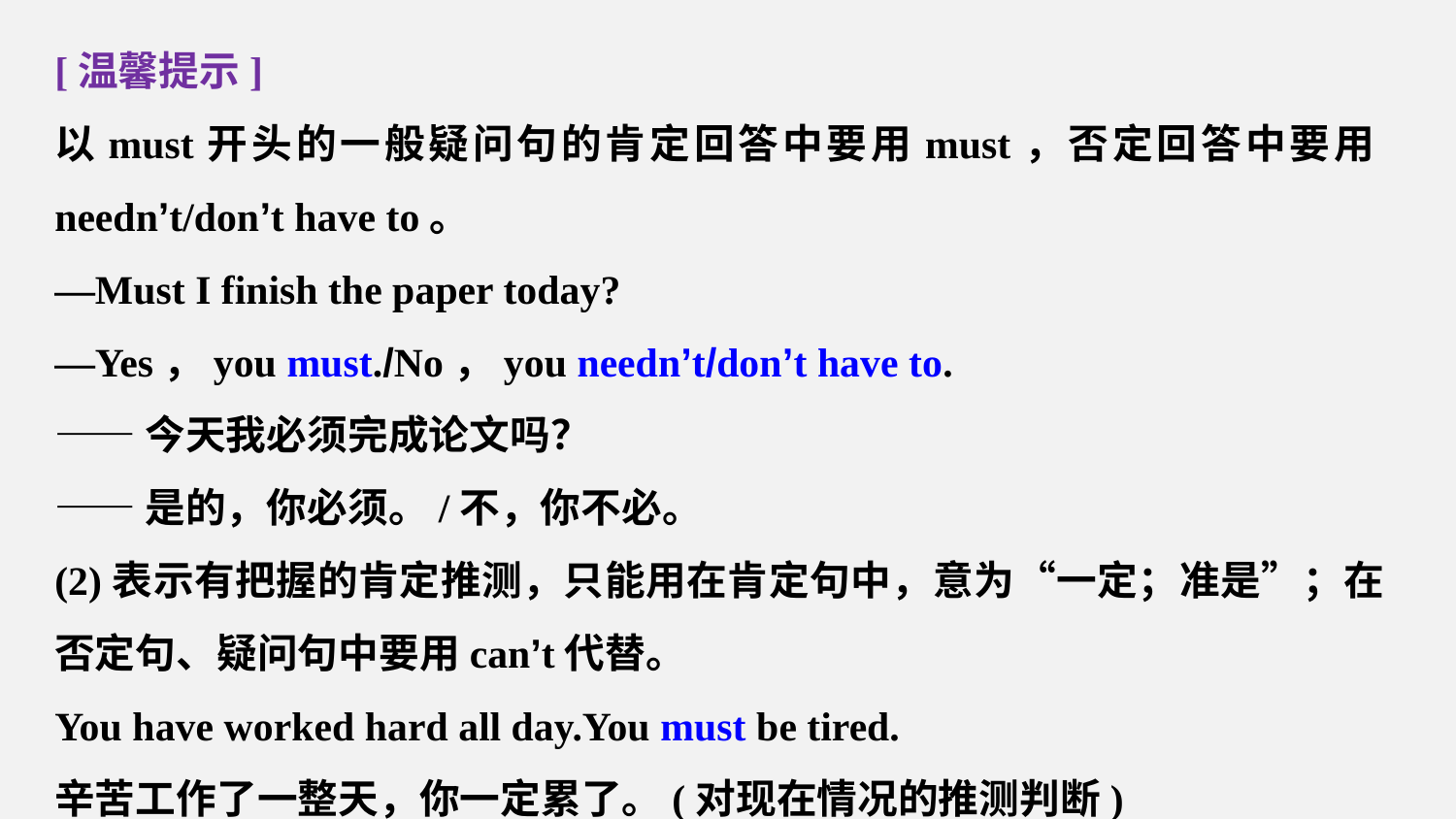

[温馨提示]
以must开头的一般疑问句的肯定回答中要用must，否定回答中要用needn’t/don’t have to。
—Must I finish the paper today?
—Yes，you must./No，you needn’t/don’t have to.
——今天我必须完成论文吗？
——是的，你必须。/不，你不必。
(2)表示有把握的肯定推测，只能用在肯定句中，意为“一定；准是”；在否定句、疑问句中要用can’t代替。
You have worked hard all day.You must be tired.
辛苦工作了一整天，你一定累了。(对现在情况的推测判断)